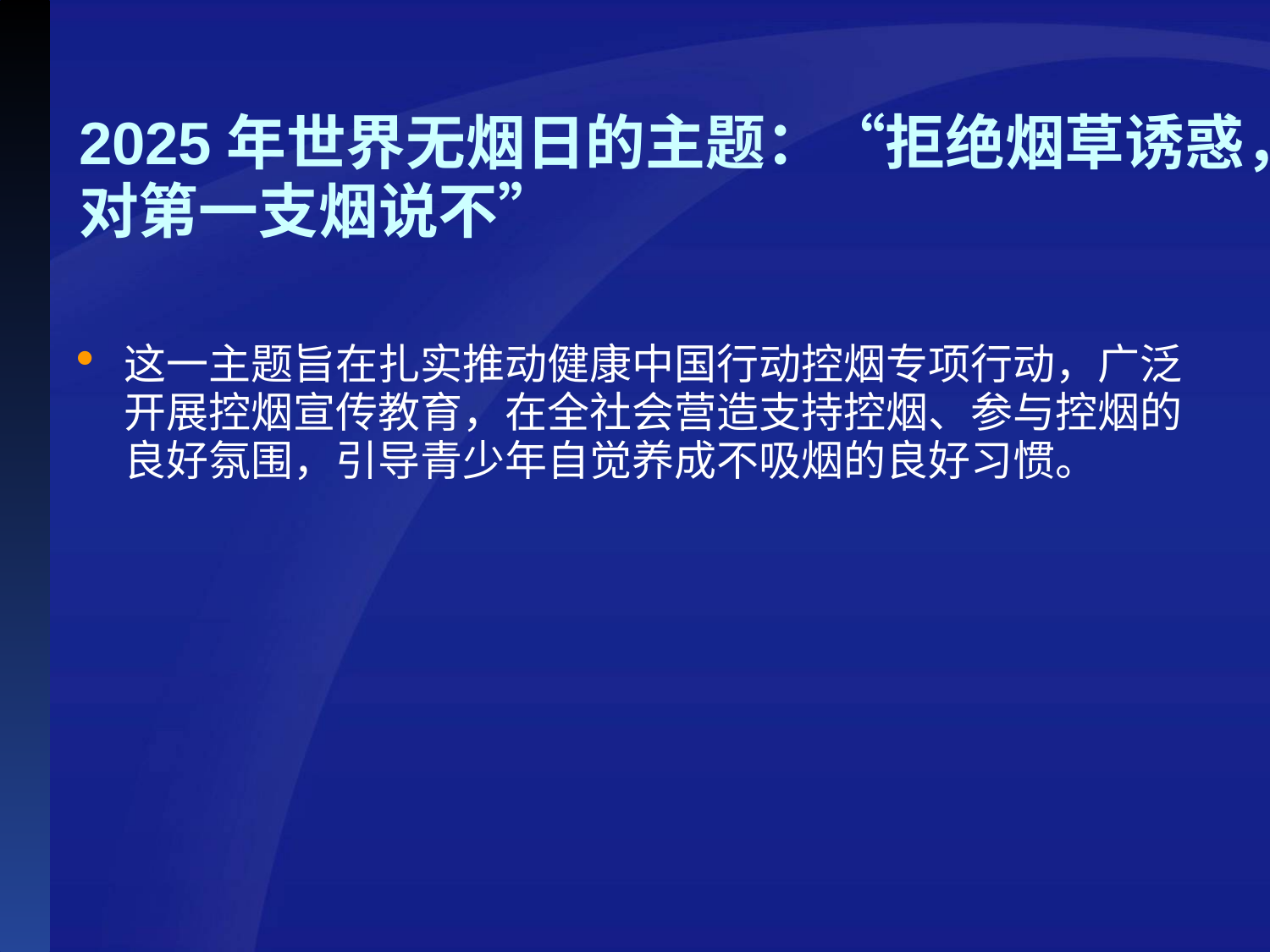

# 2025年世界无烟日的主题：“拒绝烟草诱惑，对第一支烟说不”
这一主题旨在扎实推动健康中国行动控烟专项行动，广泛开展控烟宣传教育，在全社会营造支持控烟、参与控烟的良好氛围，引导青少年自觉养成不吸烟的良好习惯。